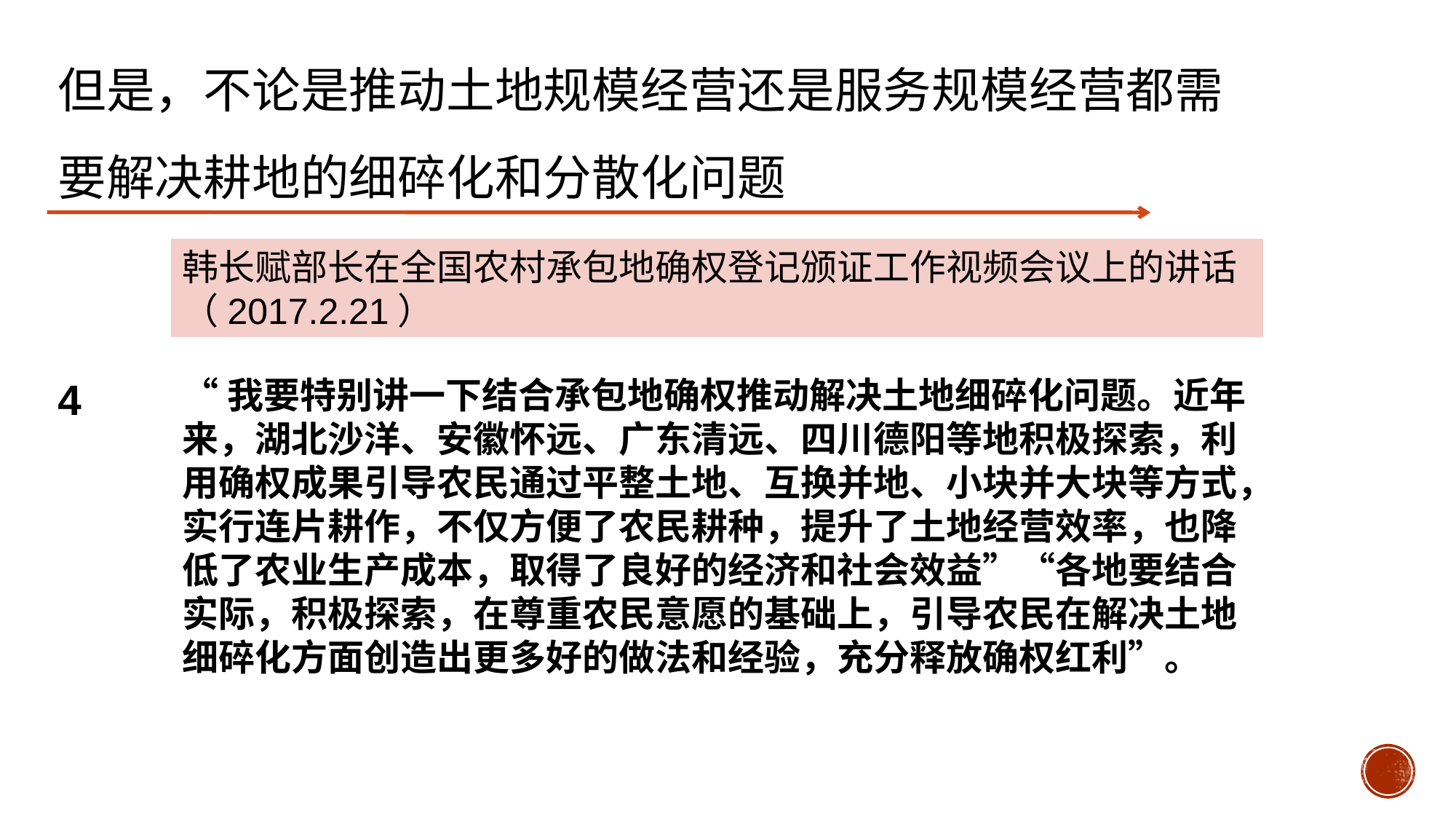

但是，不论是推动土地规模经营还是服务规模经营都需要解决耕地的细碎化和分散化问题
韩长赋部长在全国农村承包地确权登记颁证工作视频会议上的讲话（2017.2.21）
4
“我要特别讲一下结合承包地确权推动解决土地细碎化问题。近年来，湖北沙洋、安徽怀远、广东清远、四川德阳等地积极探索，利用确权成果引导农民通过平整土地、互换并地、小块并大块等方式，实行连片耕作，不仅方便了农民耕种，提升了土地经营效率，也降低了农业生产成本，取得了良好的经济和社会效益”“各地要结合实际，积极探索，在尊重农民意愿的基础上，引导农民在解决土地细碎化方面创造出更多好的做法和经验，充分释放确权红利”。